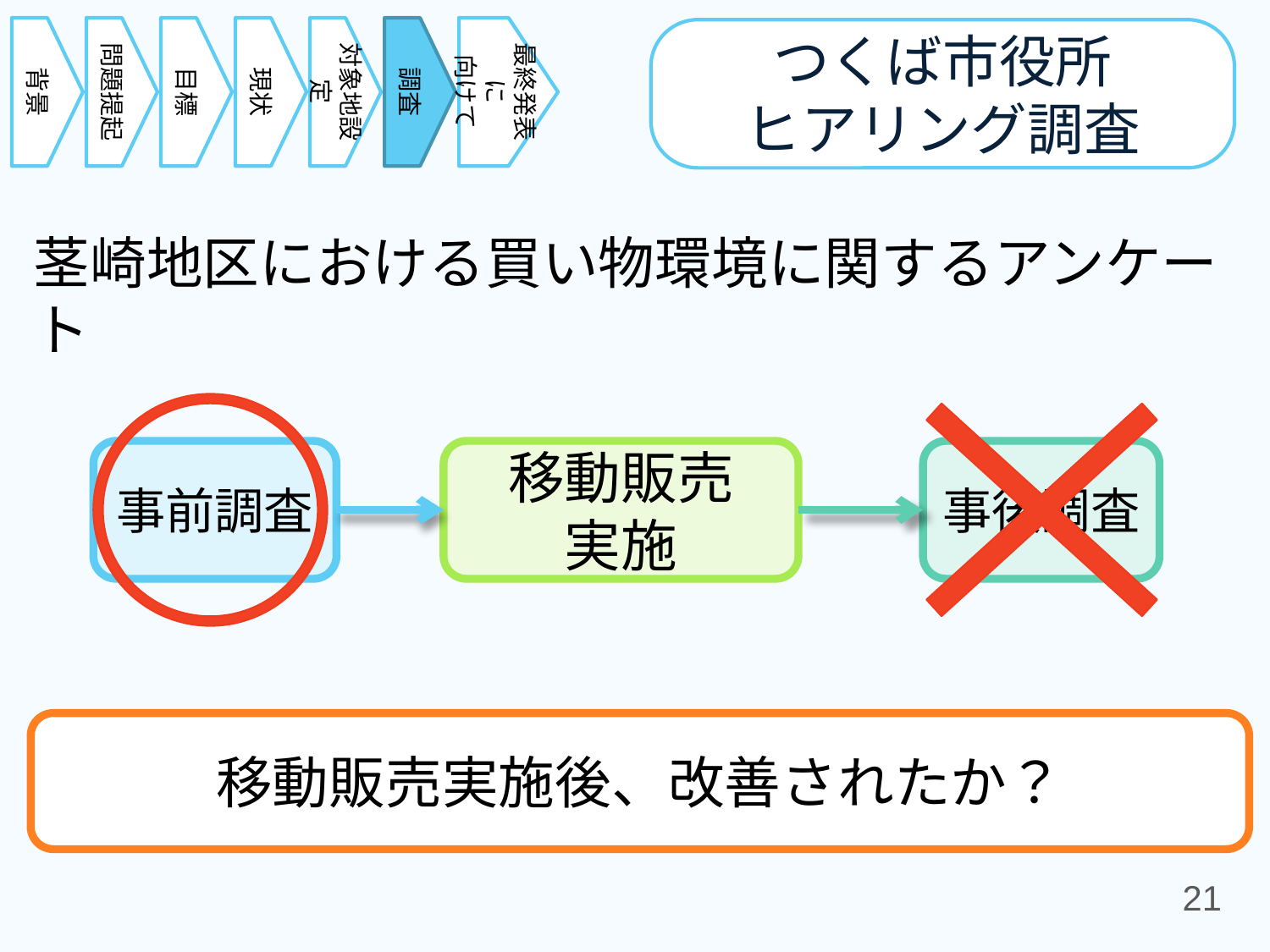

背景
問題提起
目標
現状
対象地設定
調査
最終発表に
向けて
つくば市役所
ヒアリング調査
#
茎崎地区における買い物環境に関するアンケート

事前調査
移動販売
実施
事後調査
移動販売実施後、改善されたか？
21